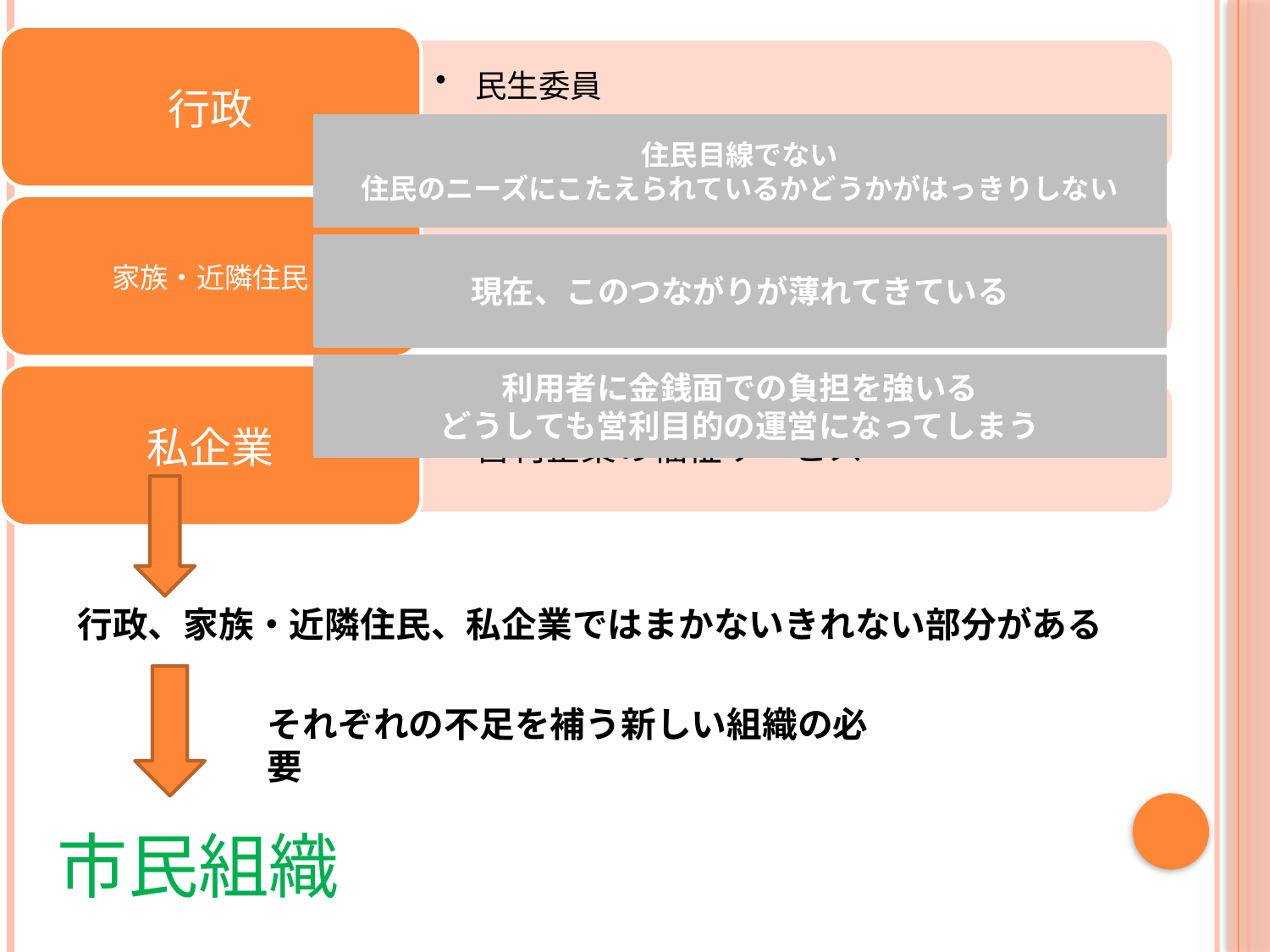

行政
民生委員
社会保障制度
家族・近隣住民
家族・恋人による見守り・介護
私企業
営利企業の福祉サービス
地域の人々による見守り・介護
住民目線でない
住民のニーズにこたえられているかどうかがはっきりしない
現在、このつながりが薄れてきている
利用者に金銭面での負担を強いる
どうしても営利目的の運営になってしまう

行政、家族・近隣住民、私企業ではまかないきれない部分がある

それぞれの不足を補う新しい組織の必要
市民組織